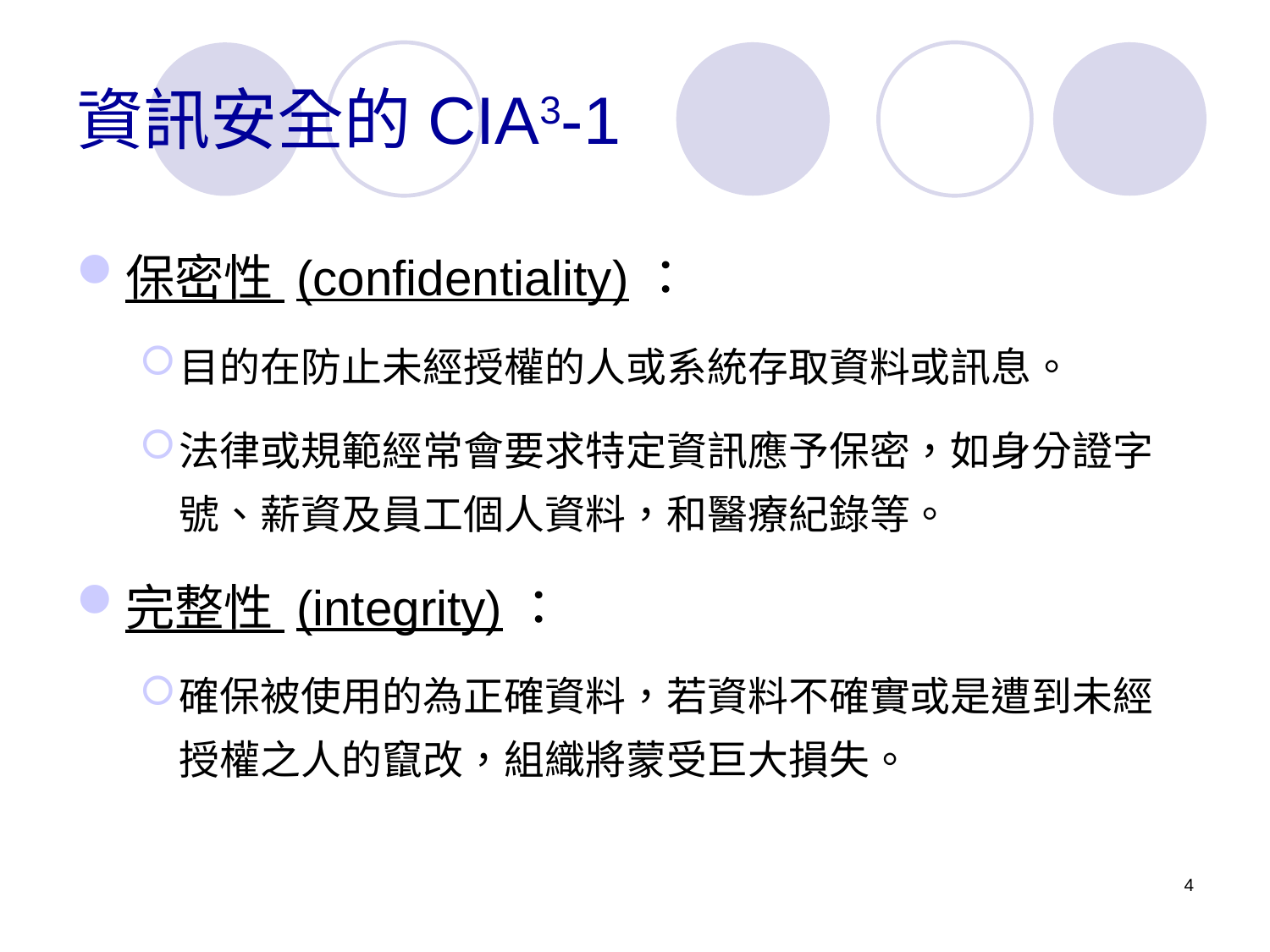

# 資訊安全的CIA3-1
保密性 (confidentiality)：
目的在防止未經授權的人或系統存取資料或訊息。
法律或規範經常會要求特定資訊應予保密，如身分證字號、薪資及員工個人資料，和醫療紀錄等。
完整性 (integrity)：
確保被使用的為正確資料，若資料不確實或是遭到未經授權之人的竄改，組織將蒙受巨大損失。
4